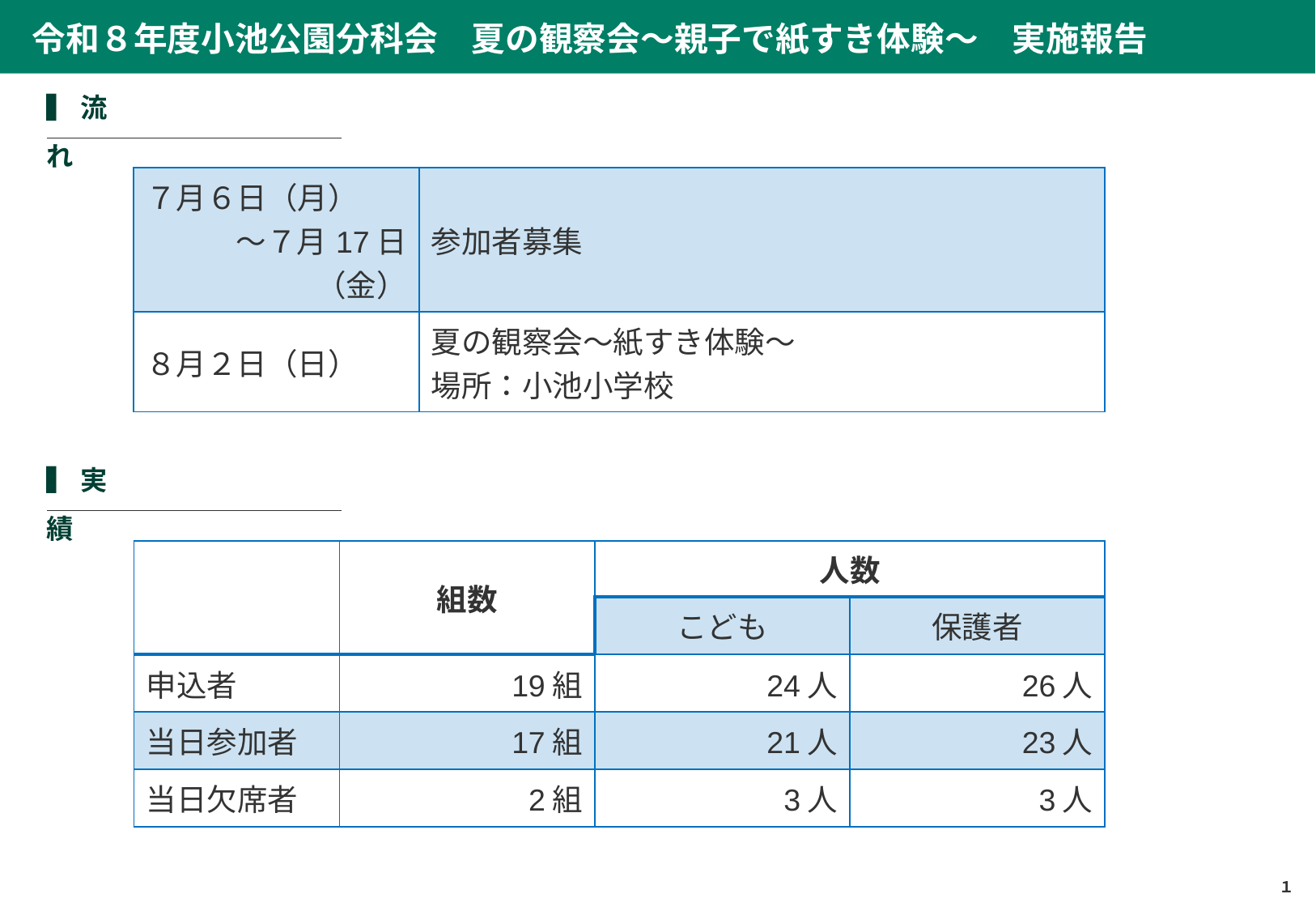

令和８年度小池公園分科会　夏の観察会～親子で紙すき体験～　実施報告
▍流れ
| ７月６日（月） ～７月17日（金） | 参加者募集 |
| --- | --- |
| ８月２日（日） | 夏の観察会～紙すき体験～　 場所：小池小学校 |
▍実績
|  | 組数 | 人数 | 保護者 |
| --- | --- | --- | --- |
|  | 組数 | こども | 保護者 |
| 申込者 | 19組 | 24人 | 26人 |
| 当日参加者 | 17組 | 21人 | 23人 |
| 当日欠席者 | 2組 | 3人 | 3人 |
１